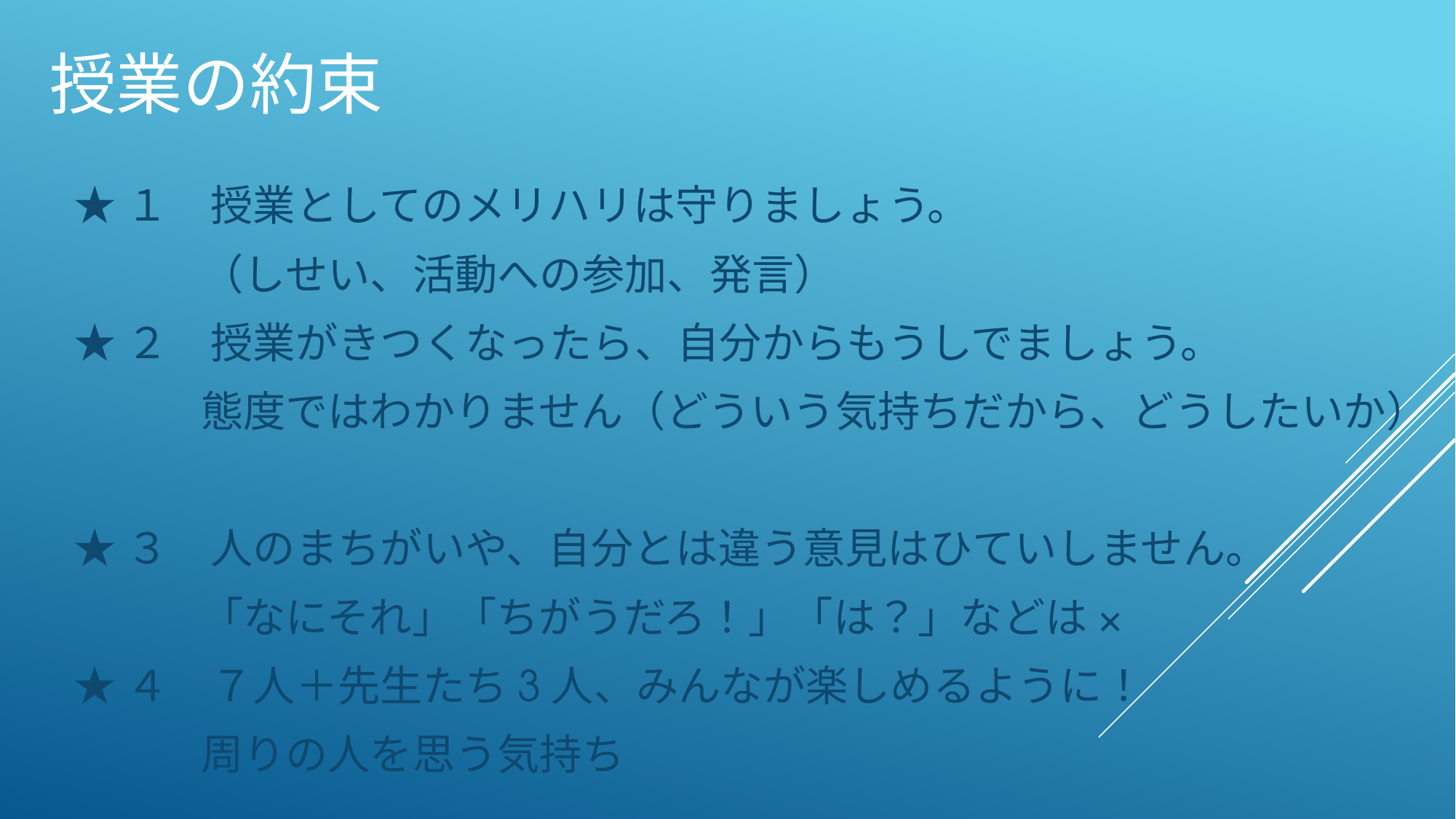

# 授業の約束

★１　授業としてのメリハリは守りましょう。
　　　（しせい、活動への参加、発言）
★２　授業がきつくなったら、自分からもうしでましょう。
　　　態度ではわかりません（どういう気持ちだから、どうしたいか）

★３　人のまちがいや、自分とは違う意見はひていしません。
　　　「なにそれ」「ちがうだろ！」「は？」などは×
★４　７人＋先生たち3人、みんなが楽しめるように！
　　　周りの人を思う気持ち